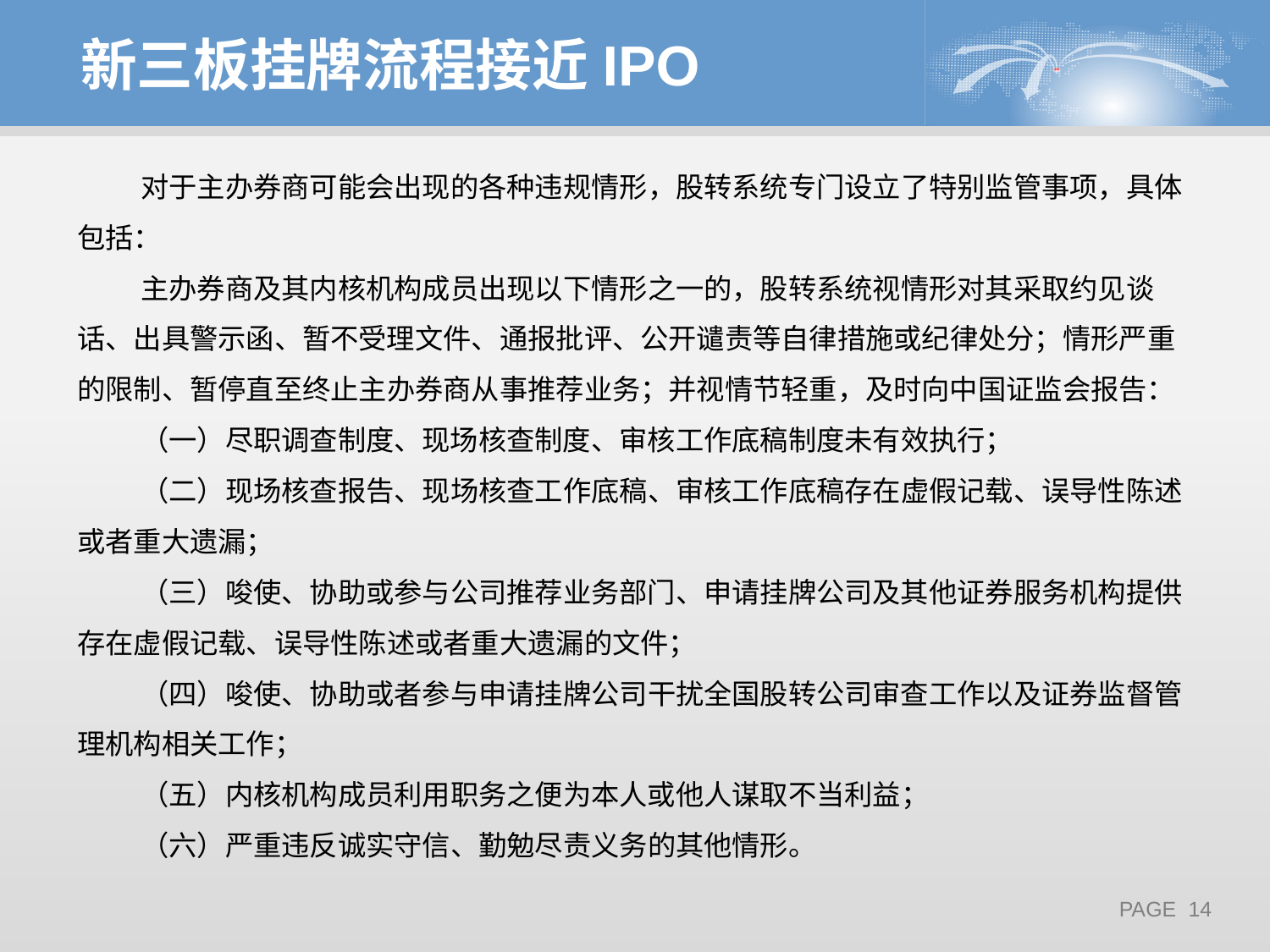

新三板挂牌流程接近IPO
对于主办券商可能会出现的各种违规情形，股转系统专门设立了特别监管事项，具体包括：
主办券商及其内核机构成员出现以下情形之一的，股转系统视情形对其采取约见谈话、出具警示函、暂不受理文件、通报批评、公开谴责等自律措施或纪律处分；情形严重的限制、暂停直至终止主办券商从事推荐业务；并视情节轻重，及时向中国证监会报告：
（一）尽职调查制度、现场核查制度、审核工作底稿制度未有效执行；
（二）现场核查报告、现场核查工作底稿、审核工作底稿存在虚假记载、误导性陈述或者重大遗漏；
（三）唆使、协助或参与公司推荐业务部门、申请挂牌公司及其他证券服务机构提供存在虚假记载、误导性陈述或者重大遗漏的文件；
（四）唆使、协助或者参与申请挂牌公司干扰全国股转公司审查工作以及证券监督管理机构相关工作；
（五）内核机构成员利用职务之便为本人或他人谋取不当利益；
（六）严重违反诚实守信、勤勉尽责义务的其他情形。